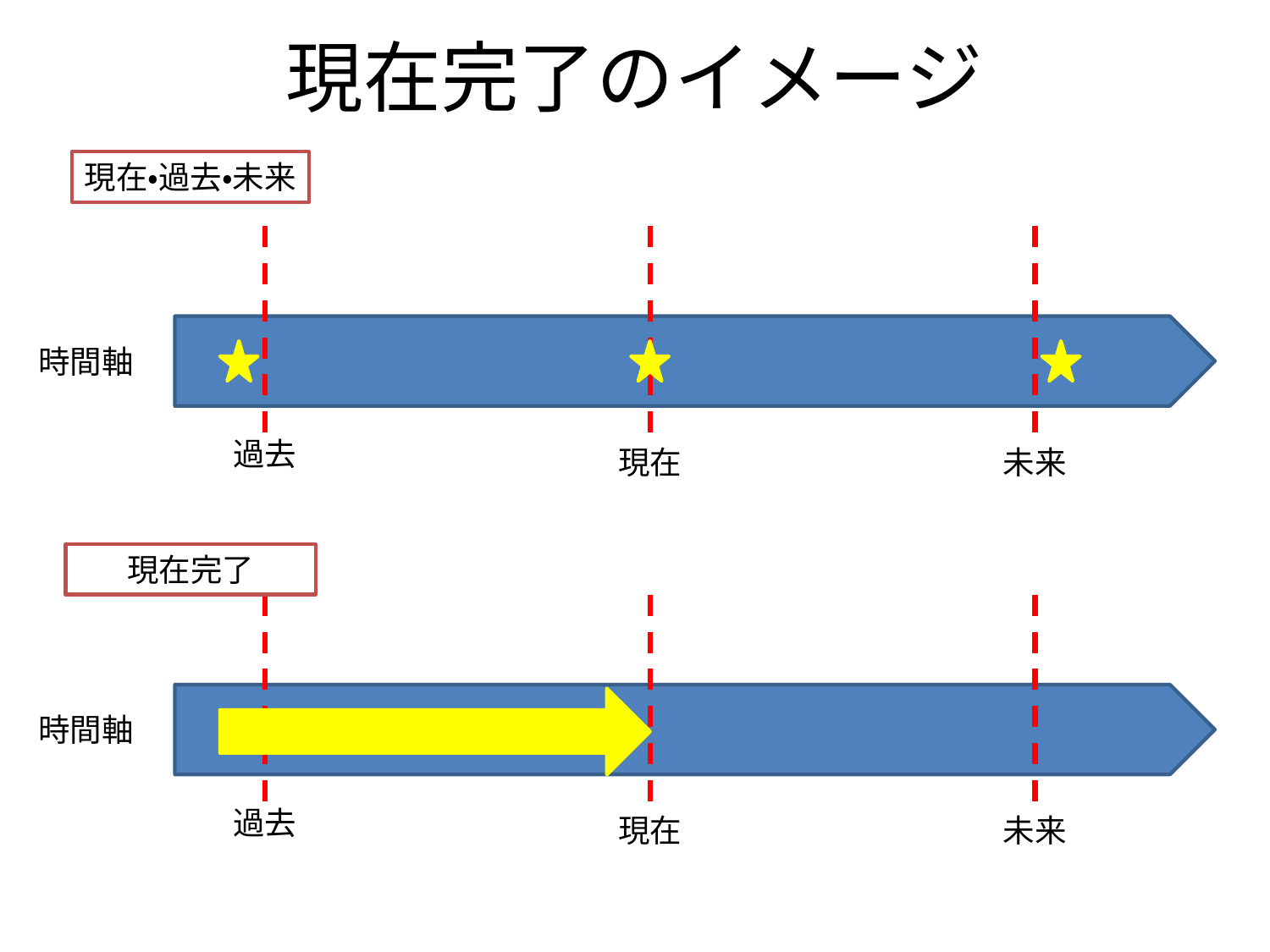

# 現在完了のイメージ
現在・過去・未来

時間軸

過去
現在
未来
現在完了

時間軸
過去
現在
未来